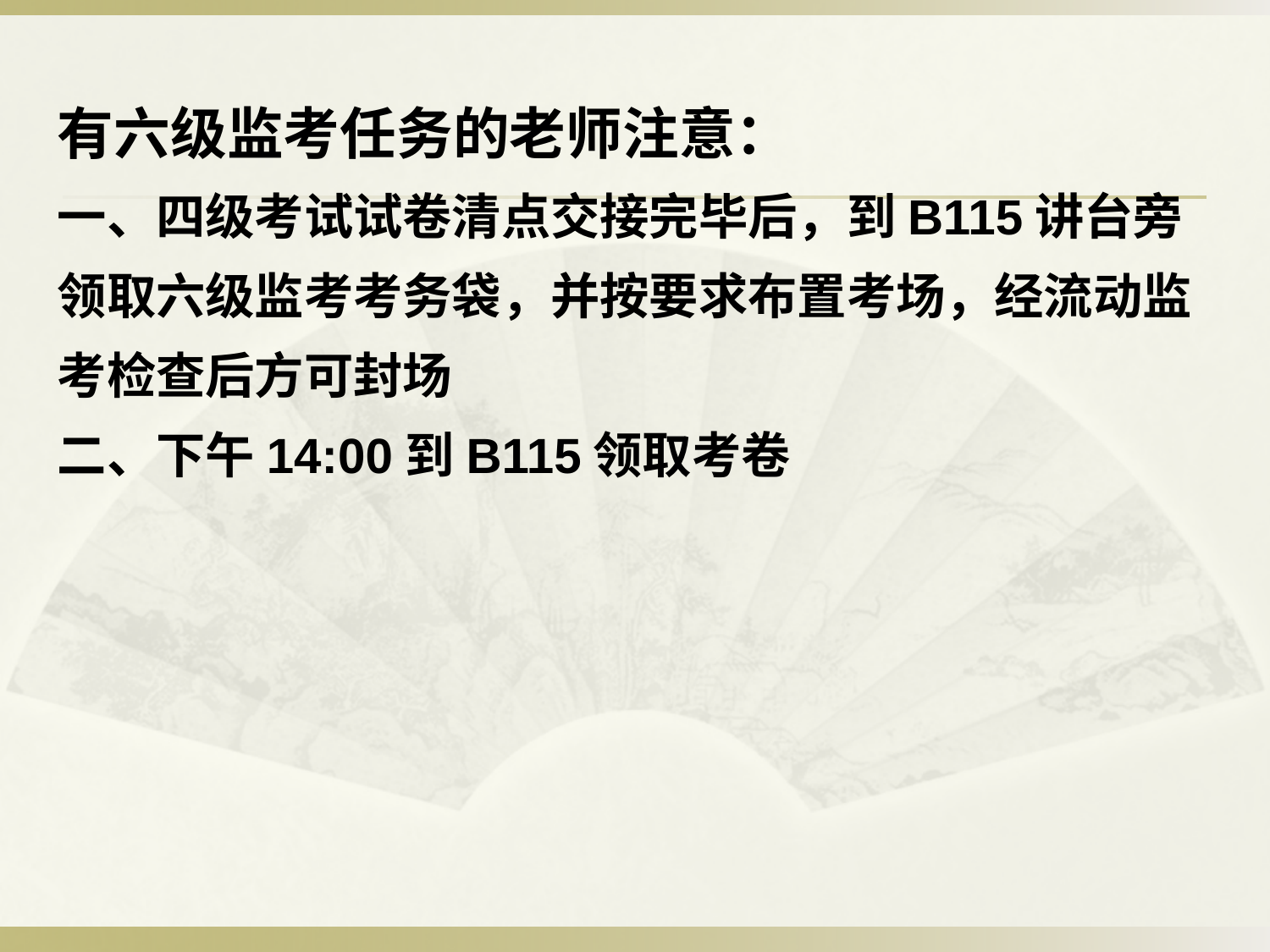

有六级监考任务的老师注意：
一、四级考试试卷清点交接完毕后，到B115讲台旁领取六级监考考务袋，并按要求布置考场，经流动监考检查后方可封场
二、下午14:00到B115领取考卷